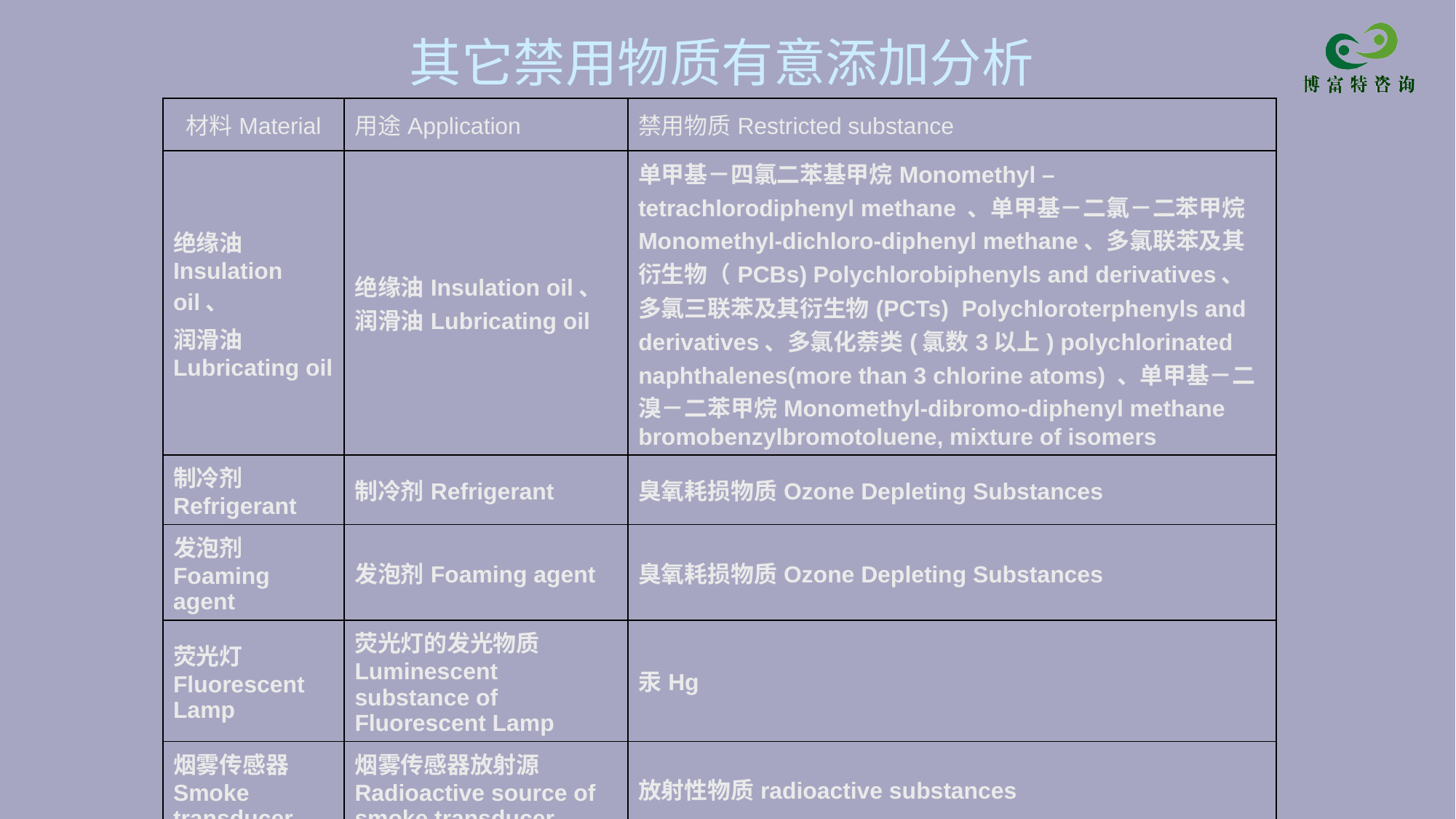

# 其它禁用物质有意添加分析
| 材料Material | 用途Application | 禁用物质Restricted substance |
| --- | --- | --- |
| 绝缘油Insulation oil、 润滑油Lubricating oil | 绝缘油Insulation oil、润滑油Lubricating oil | 单甲基－四氯二苯基甲烷Monomethyl – tetrachlorodiphenyl methane 、单甲基－二氯－二苯甲烷Monomethyl-dichloro-diphenyl methane、多氯联苯及其衍生物（PCBs) Polychlorobiphenyls and derivatives、多氯三联苯及其衍生物(PCTs) Polychloroterphenyls and derivatives、多氯化萘类(氯数3以上) polychlorinated naphthalenes(more than 3 chlorine atoms) 、单甲基－二溴－二苯甲烷Monomethyl-dibromo-diphenyl methane bromobenzylbromotoluene, mixture of isomers |
| 制冷剂Refrigerant | 制冷剂Refrigerant | 臭氧耗损物质Ozone Depleting Substances |
| 发泡剂Foaming agent | 发泡剂Foaming agent | 臭氧耗损物质Ozone Depleting Substances |
| 荧光灯Fluorescent Lamp | 荧光灯的发光物质Luminescent substance of Fluorescent Lamp | 汞Hg |
| 烟雾传感器Smoke transducer | 烟雾传感器放射源Radioactive source of smoke transducer | 放射性物质radioactive substances |